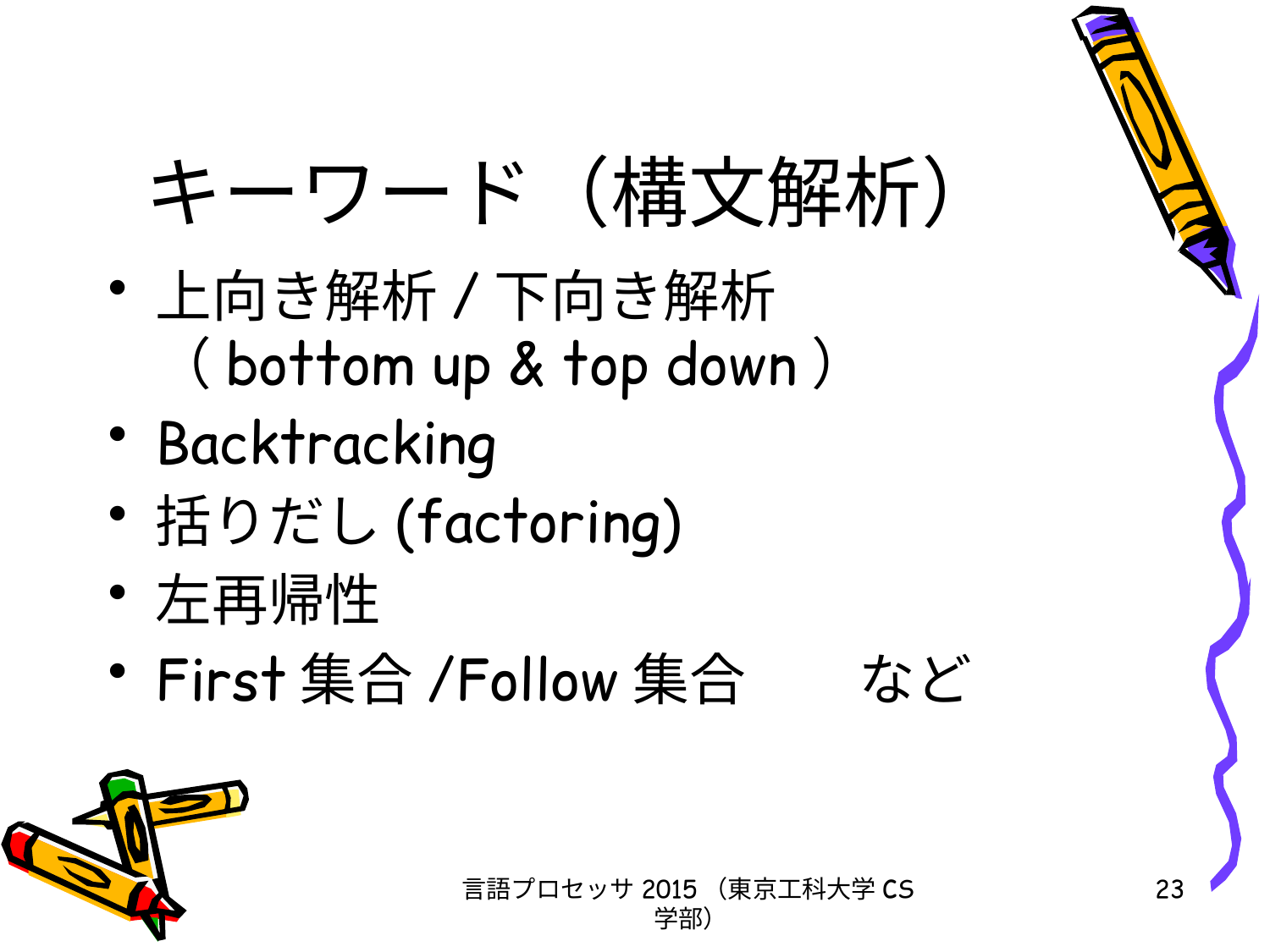

# キーワード（構文解析）
上向き解析/下向き解析
（bottom up & top down）
Backtracking
括りだし(factoring)
左再帰性
First集合/Follow集合　　など
言語プロセッサ2015（東京工科大学CS学部）
23